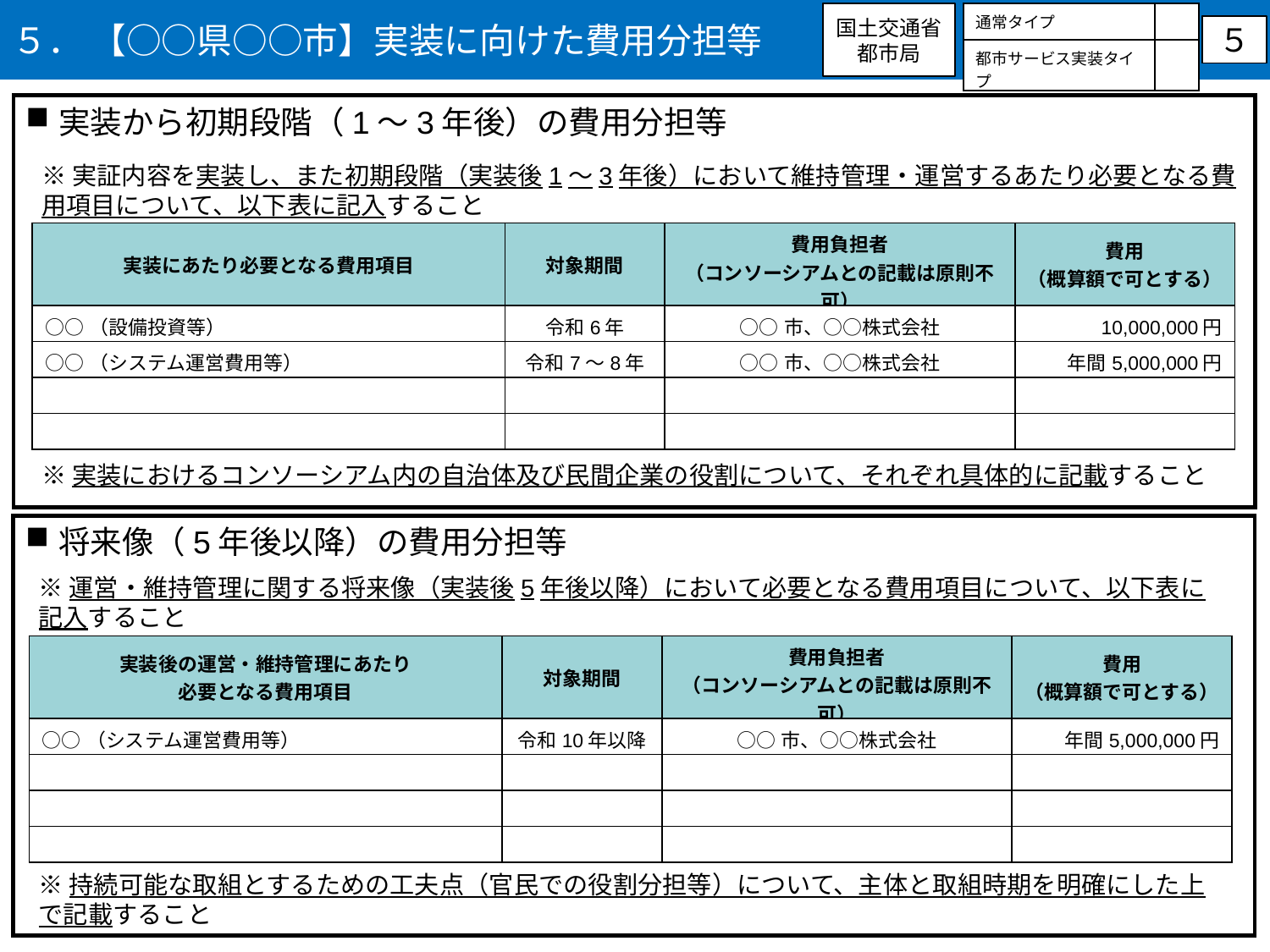

５． 【○○県○○市】実装に向けた費用分担等
・応募するタイプに○を記入
・両方に応募する場合はシートをコピーの上それぞれで作成すること
国土交通省
都市局
| 通常タイプ |  |
| --- | --- |
| 都市サービス実装タイプ |  |
５

実装から初期段階（1～3年後）の費用分担等
※実証内容を実装し、また初期段階（実装後1～3年後）において維持管理・運営するあたり必要となる費用項目について、以下表に記入すること
| 実装にあたり必要となる費用項目 | 対象期間 | 費用負担者 （コンソーシアムとの記載は原則不可） | 費用 （概算額で可とする） |
| --- | --- | --- | --- |
| ○○（設備投資等） | 令和6年 | ○○市、○○株式会社 | 10,000,000円 |
| ○○（システム運営費用等） | 令和7～8年 | ○○市、○○株式会社 | 年間5,000,000円 |
|  |  |  |  |
|  |  |  |  |
※実装におけるコンソーシアム内の自治体及び民間企業の役割について、それぞれ具体的に記載すること
将来像（5年後以降）の費用分担等

※運営・維持管理に関する将来像（実装後5年後以降）において必要となる費用項目について、以下表に記入すること
| 実装後の運営・維持管理にあたり 必要となる費用項目 | 対象期間 | 費用負担者 （コンソーシアムとの記載は原則不可） | 費用 （概算額で可とする） |
| --- | --- | --- | --- |
| ○○（システム運営費用等） | 令和10年以降 | ○○市、○○株式会社 | 年間5,000,000円 |
|  |  |  |  |
|  |  |  |  |
|  |  |  |  |
※持続可能な取組とするための工夫点（官民での役割分担等）について、主体と取組時期を明確にした上で記載すること